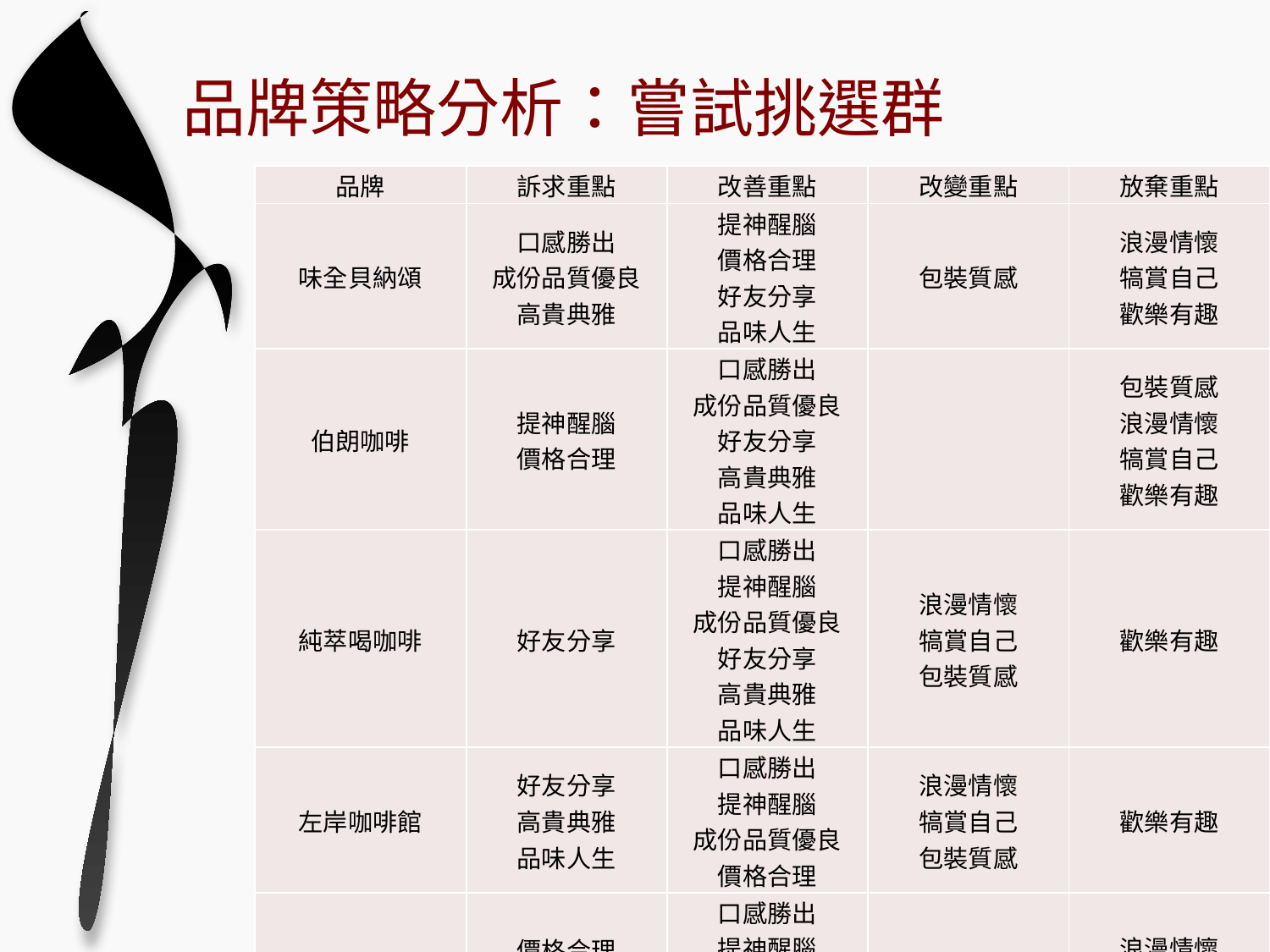

# 品牌策略分析：嘗試挑選群
| 品牌 | 訴求重點 | 改善重點 | 改變重點 | 放棄重點 |
| --- | --- | --- | --- | --- |
| 味全貝納頌 | 口感勝出 成份品質優良 高貴典雅 | 提神醒腦 價格合理 好友分享 品味人生 | 包裝質感 | 浪漫情懷 犒賞自己 歡樂有趣 |
| 伯朗咖啡 | 提神醒腦 價格合理 | 口感勝出 成份品質優良 好友分享 高貴典雅 品味人生 |  | 包裝質感 浪漫情懷 犒賞自己 歡樂有趣 |
| 純萃喝咖啡 | 好友分享 | 口感勝出 提神醒腦 成份品質優良 好友分享 高貴典雅 品味人生 | 浪漫情懷 犒賞自己 包裝質感 | 歡樂有趣 |
| 左岸咖啡館 | 好友分享 高貴典雅 品味人生 | 口感勝出 提神醒腦 成份品質優良 價格合理 | 浪漫情懷 犒賞自己 包裝質感 | 歡樂有趣 |
| 統一咖啡廣場 | 價格合理 好友分享 | 口感勝出 提神醒腦 成份品質優良 高貴典雅 品味人生 | 歡樂有趣 | 浪漫情懷 犒賞自己 包裝質感 |